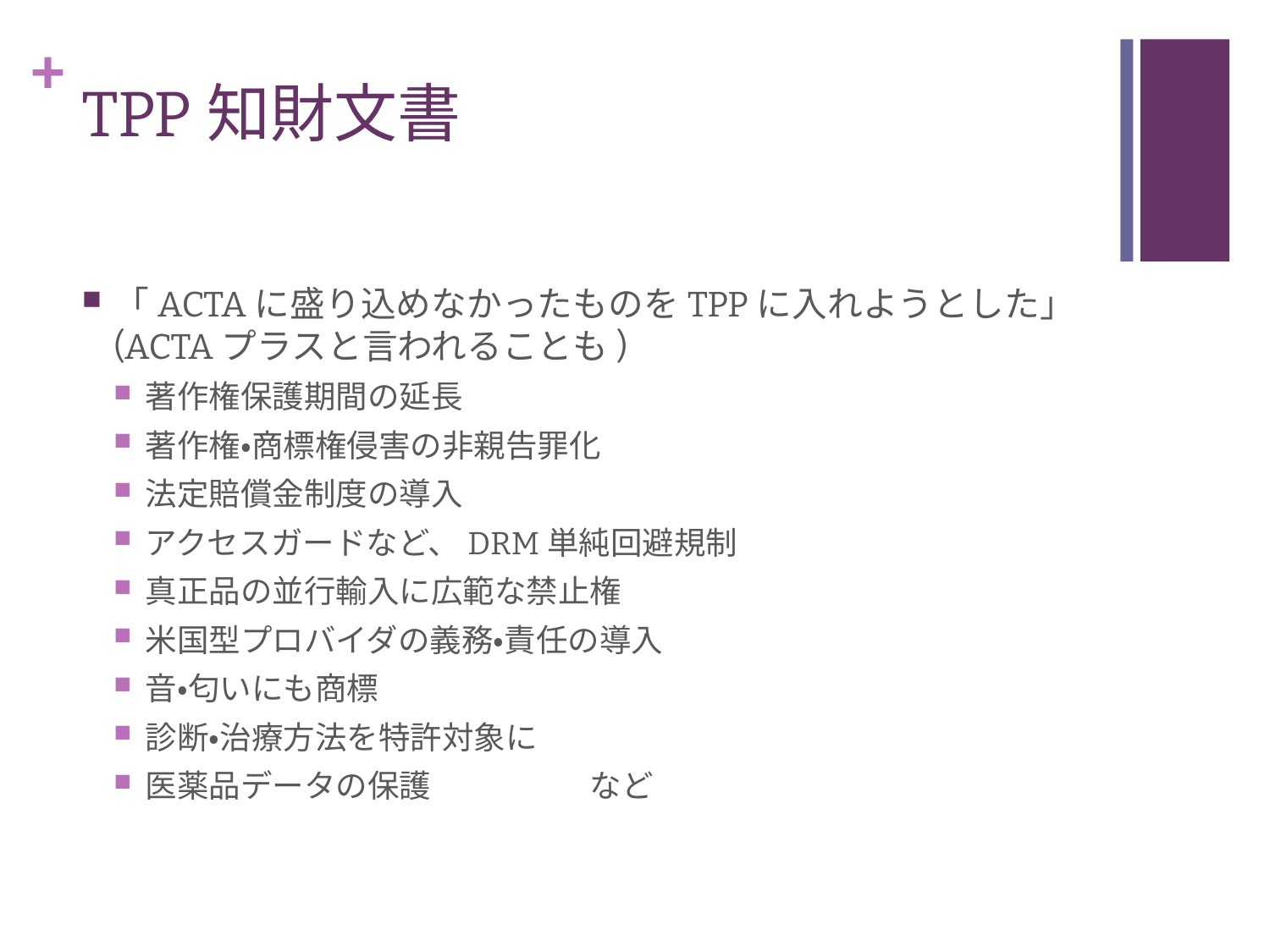

# TPP知財文書
「ACTAに盛り込めなかったものをTPPに入れようとした」(ACTAプラスと言われることも)
著作権保護期間の延長
著作権・商標権侵害の非親告罪化
法定賠償金制度の導入
アクセスガードなど、DRM単純回避規制
真正品の並行輸入に広範な禁止権
米国型プロバイダの義務・責任の導入
音・匂いにも商標
診断・治療方法を特許対象に
医薬品データの保護　　　　　など